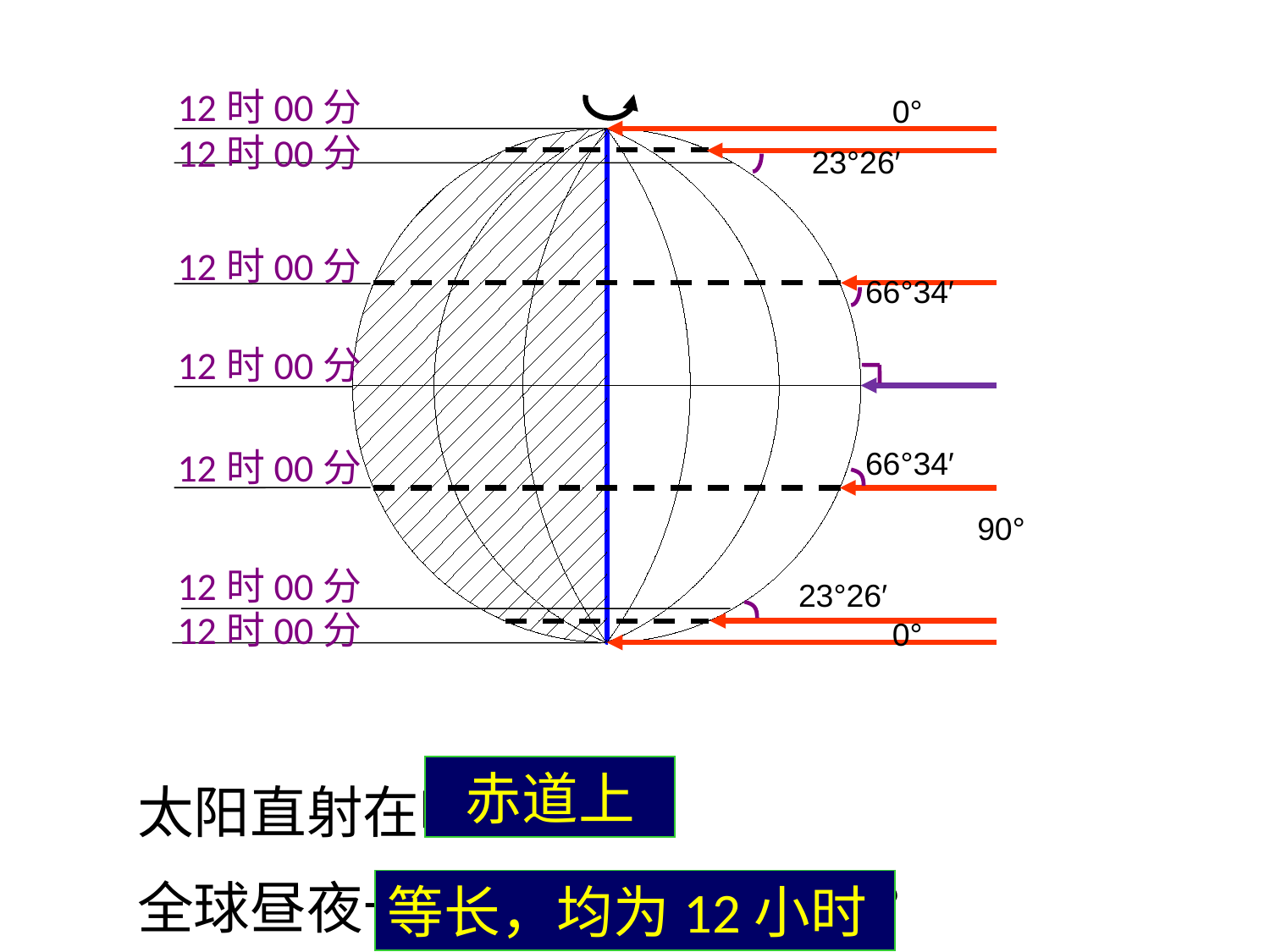

12时00分
0°

12时00分

23°26′

12时00分
66°34′

12时00分

12时00分
66°34′

12时00分
23°26′
12时00分

0°

90°
赤道上
太阳直射在哪个纬度？
全球昼夜长短有什么分布规律？
等长，均为12小时